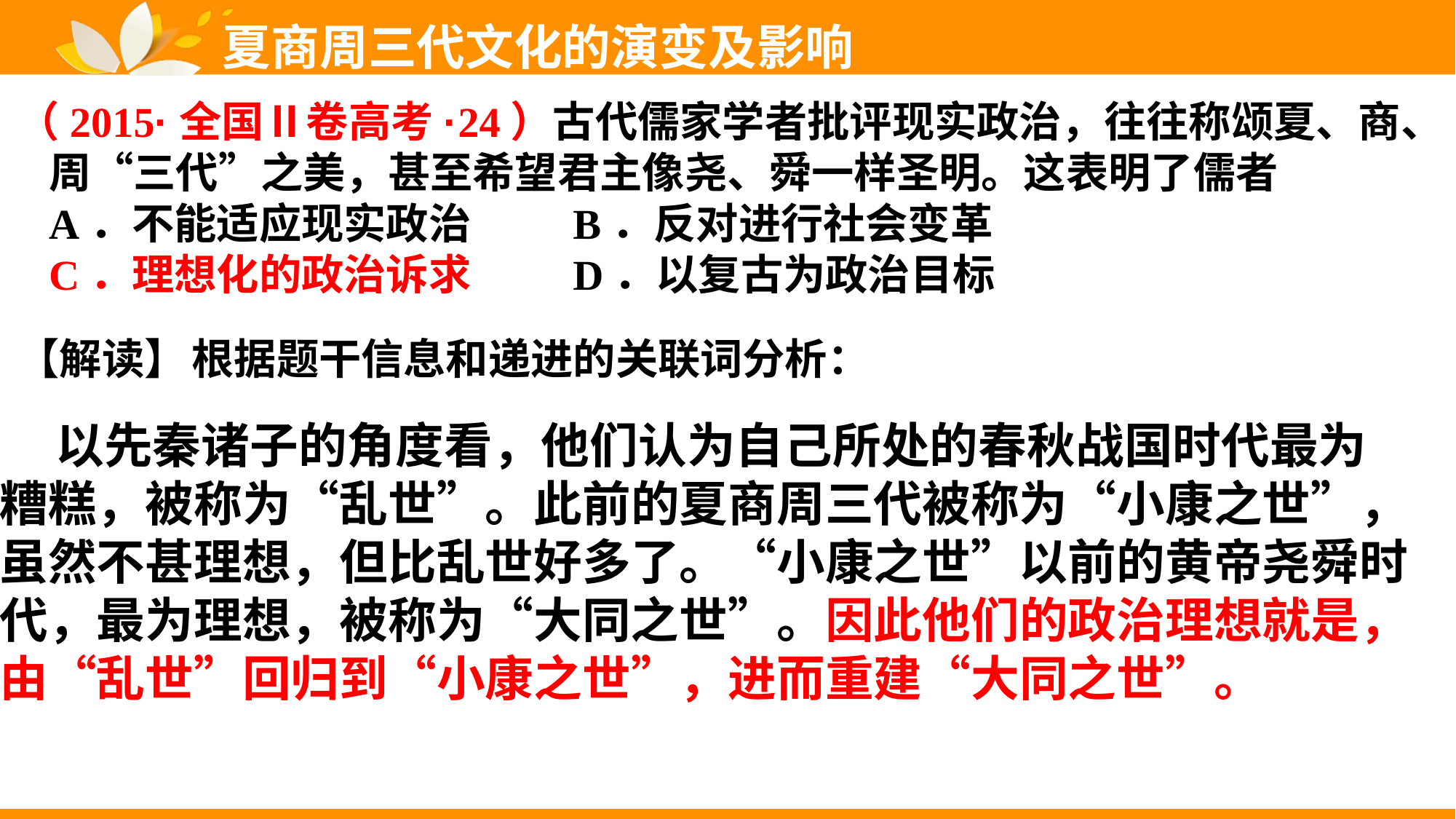

夏商周三代文化的演变及影响
（2015·全国Ⅱ卷高考·24）古代儒家学者批评现实政治，往往称颂夏、商、周“三代”之美，甚至希望君主像尧、舜一样圣明。这表明了儒者
   A．不能适应现实政治	        B．反对进行社会变革
   C．理想化的政治诉求	        D．以复古为政治目标
【解读】
根据题干信息和递进的关联词分析：

    以先秦诸子的角度看，他们认为自己所处的春秋战国时代最为糟糕，被称为“乱世”。此前的夏商周三代被称为“小康之世”，虽然不甚理想，但比乱世好多了。“小康之世”以前的黄帝尧舜时代，最为理想，被称为“大同之世”。因此他们的政治理想就是，由“乱世”回归到“小康之世”，进而重建“大同之世”。